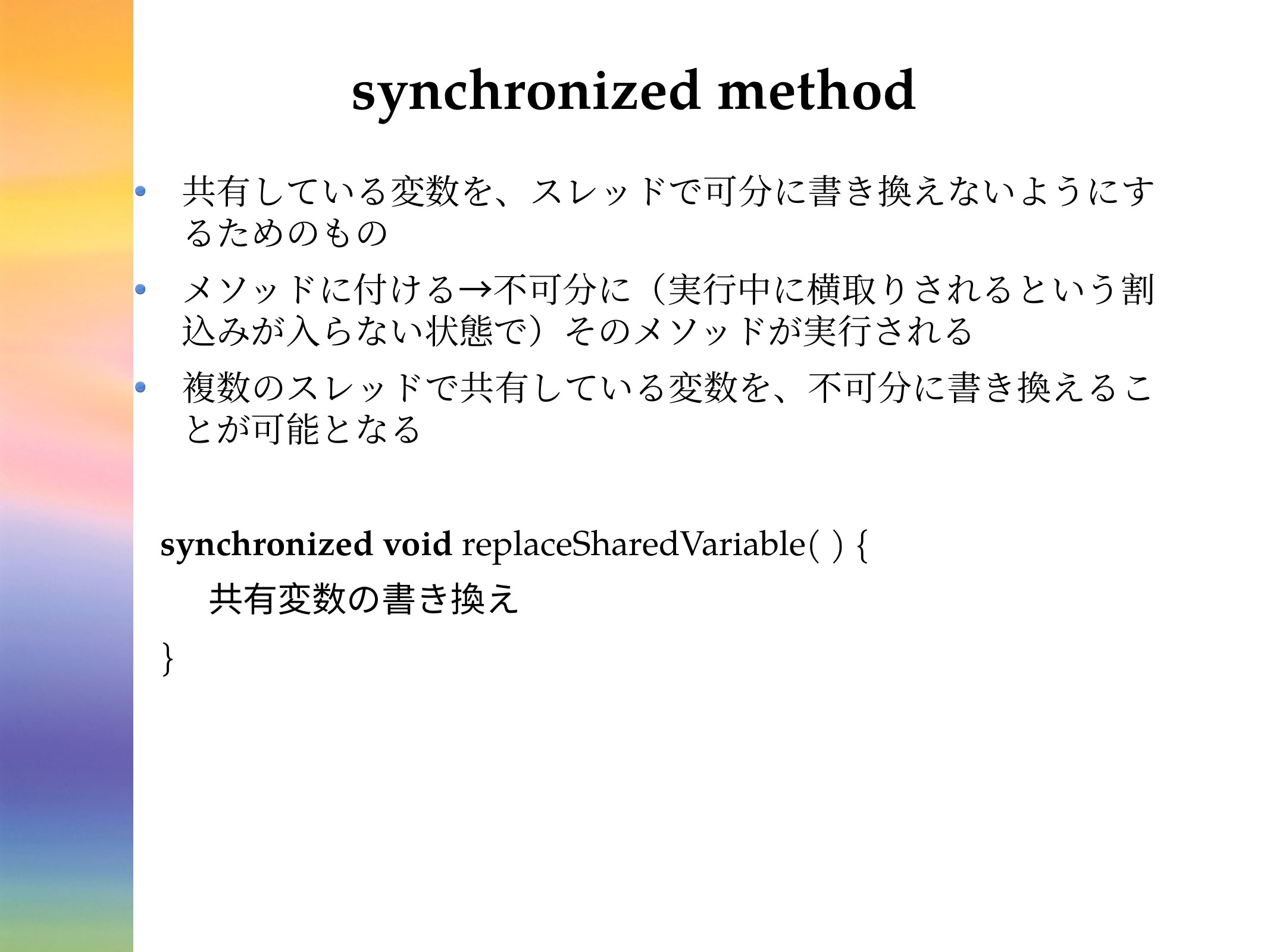

# synchronized method
共有している変数を、スレッドで可分に書き換えないようにするためのもの
メソッドに付ける→不可分に（実行中に横取りされるという割込みが入らない状態で）そのメソッドが実行される
複数のスレッドで共有している変数を、不可分に書き換えることが可能となる

synchronized void replaceSharedVariable( ) {
共有変数の書き換え
}